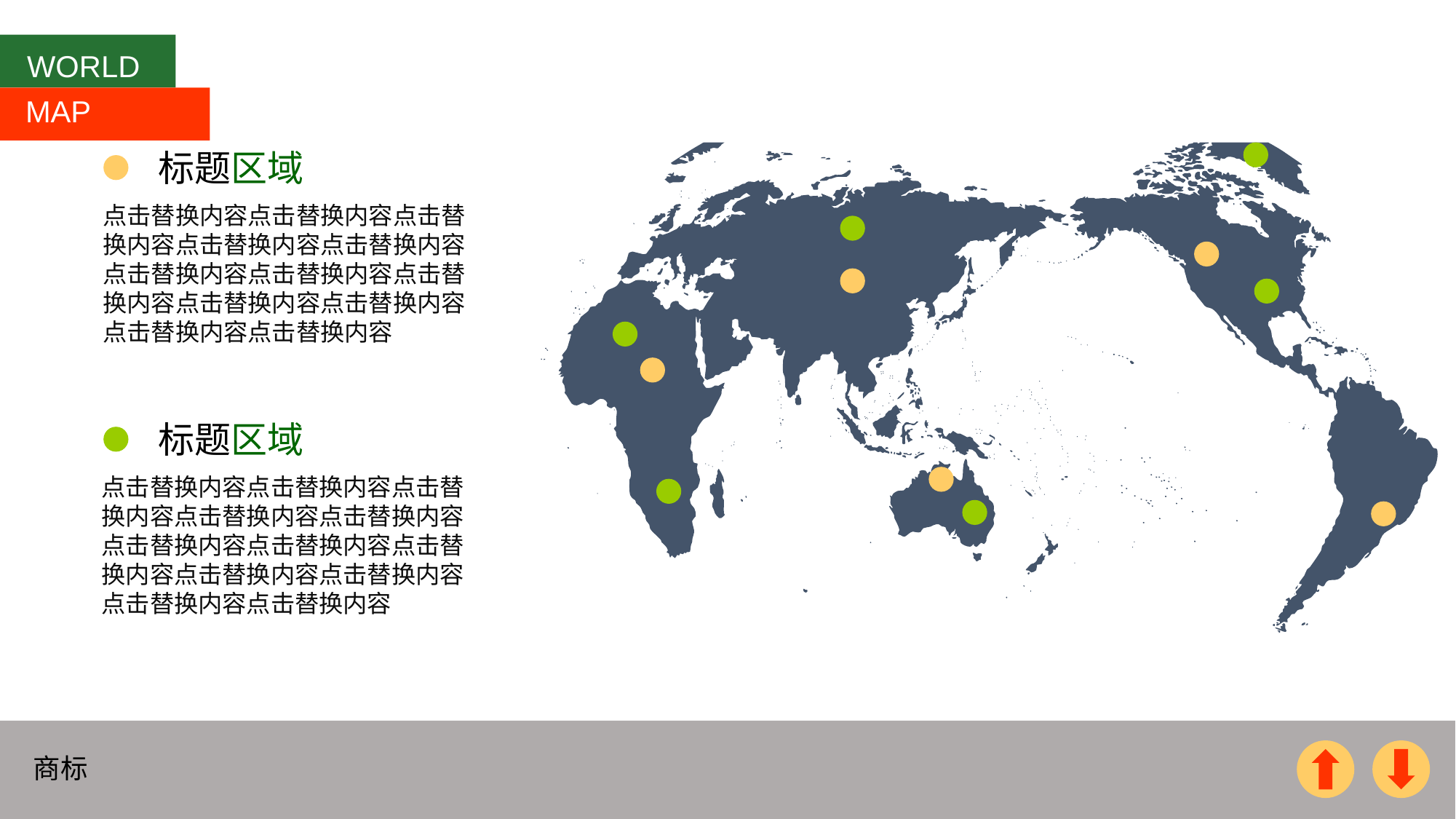

WORLD
MAP
标题区域

点击替换内容点击替换内容点击替换内容点击替换内容点击替换内容点击替换内容点击替换内容点击替换内容点击替换内容点击替换内容点击替换内容点击替换内容

标题区域

点击替换内容点击替换内容点击替换内容点击替换内容点击替换内容点击替换内容点击替换内容点击替换内容点击替换内容点击替换内容点击替换内容点击替换内容